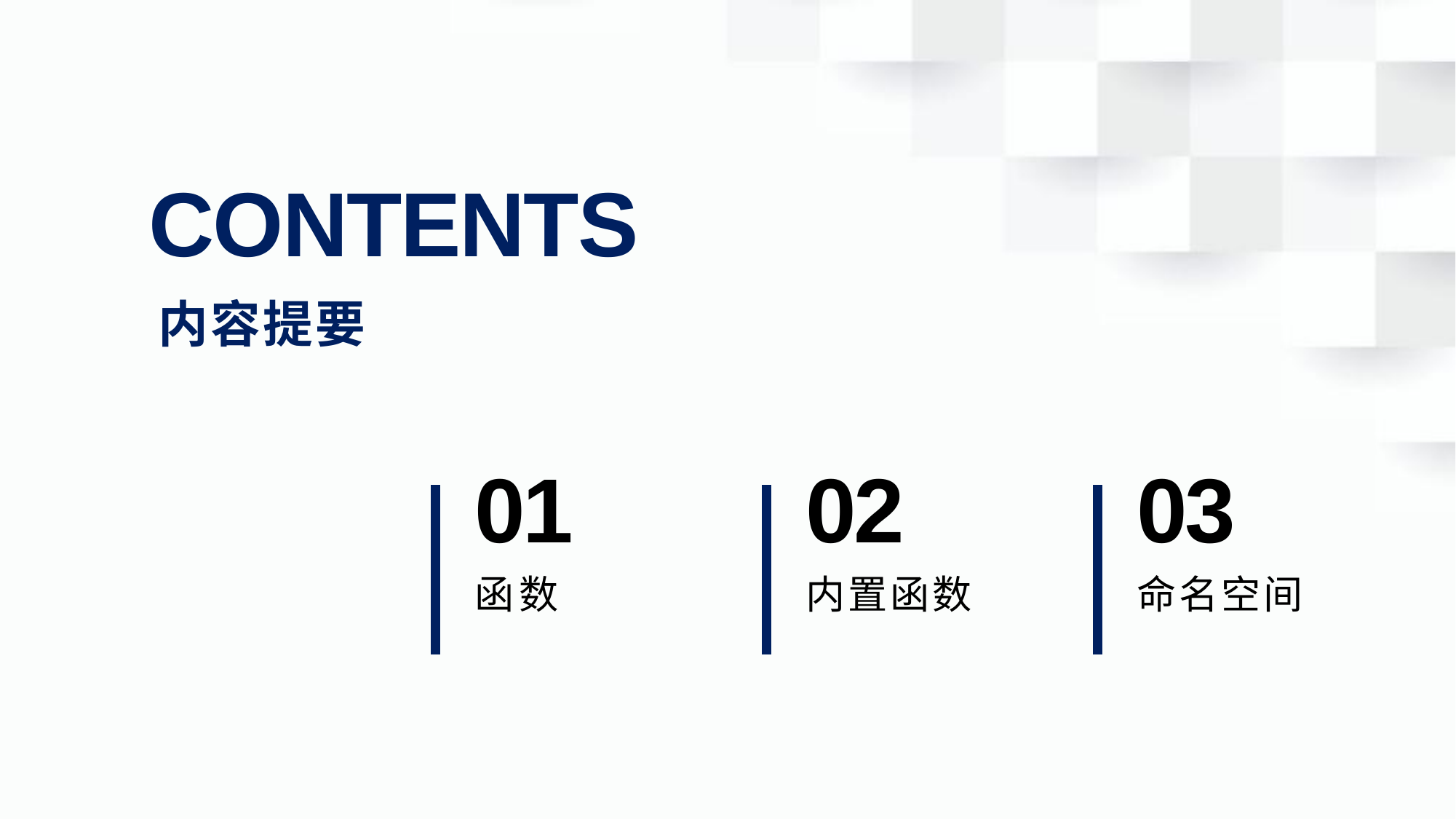

CONTENTS
内容提要
01
02
03
函数
内置函数
命名空间